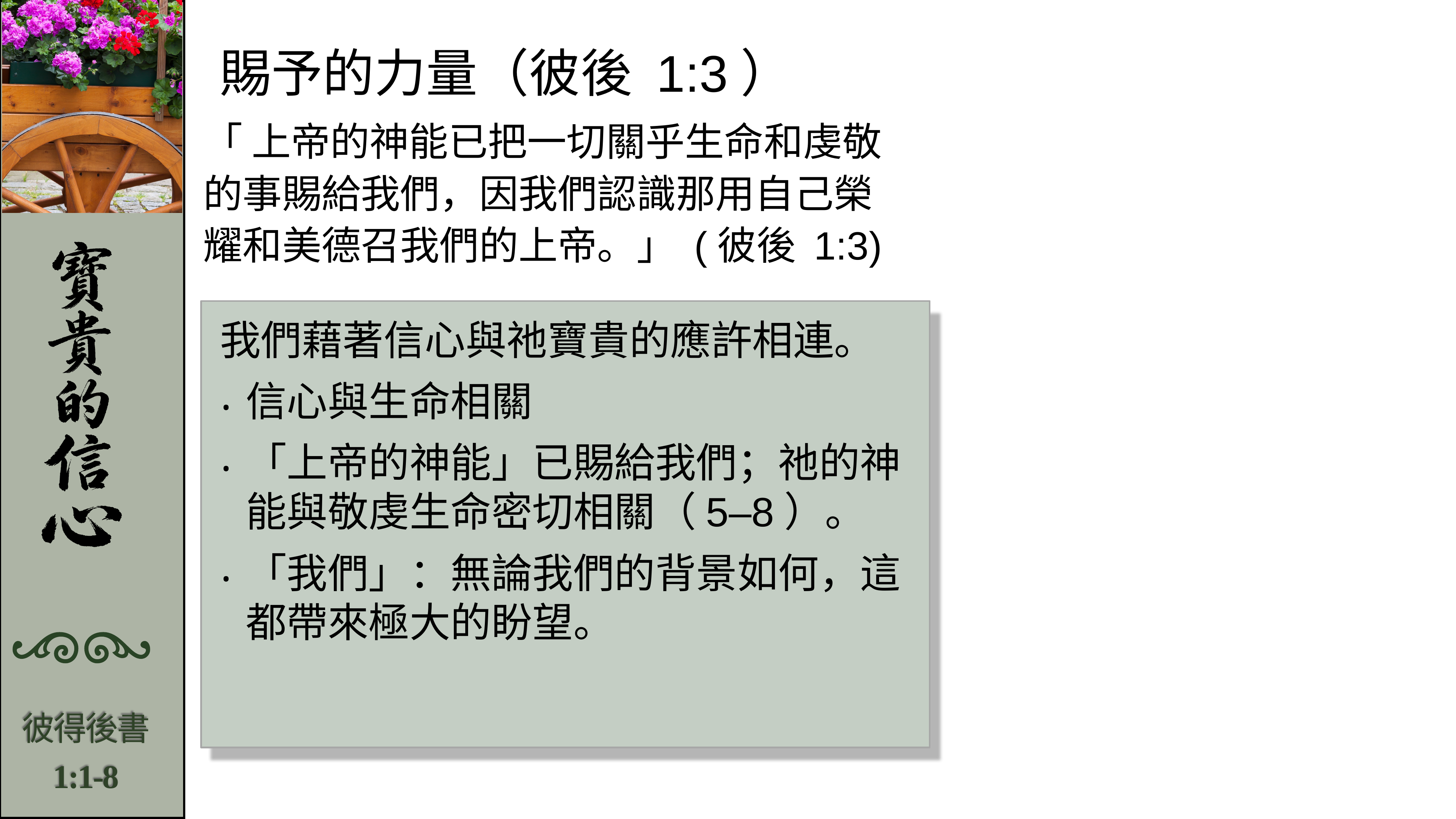

賜予的力量（彼後 1:3）
「 上帝的神能已把一切關乎生命和虔敬的事賜給我們，因我們認識那用自己榮耀和美德召我們的上帝。」 (彼後 1:3)

我們藉著信心與祂寶貴的應許相連。
信心與生命相關
「上帝的神能」已賜給我們；祂的神能與敬虔生命密切相關（5–8）。
「我們」：無論我們的背景如何，這都帶來極大的盼望。